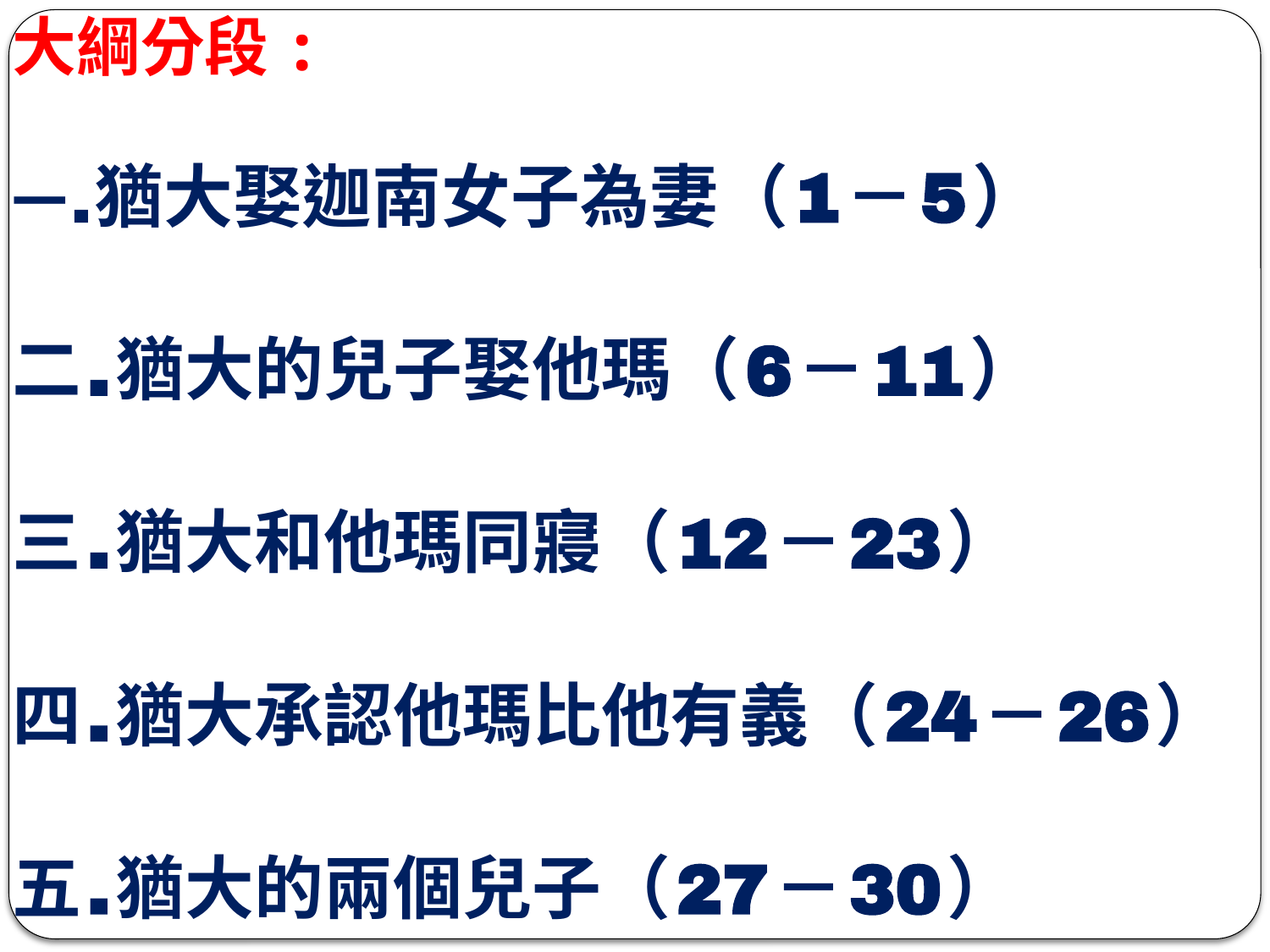

# 大綱分段:
一.猶大娶迦南女子為妻（1－5）

二.猶大的兒子娶他瑪（6－11）

三.猶大和他瑪同寢（12－23）

四.猶大承認他瑪比他有義（24－26）

五.猶大的兩個兒子（27－30）